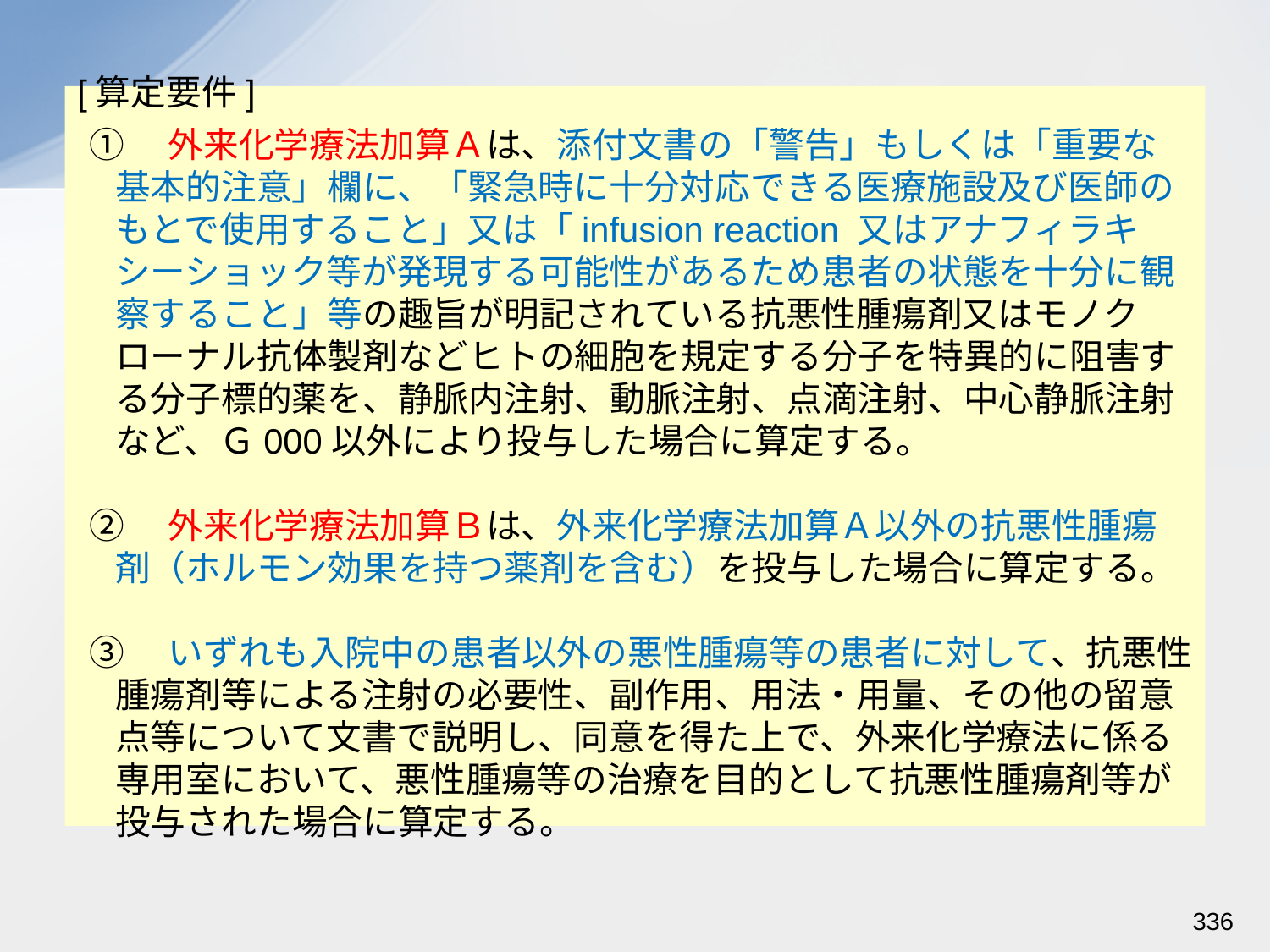

[算定要件]
①　外来化学療法加算Ａは、添付文書の「警告」もしくは「重要な基本的注意」欄に、「緊急時に十分対応できる医療施設及び医師のもとで使用すること」又は「infusion reaction 又はアナフィラキシーショック等が発現する可能性があるため患者の状態を十分に観察すること」等の趣旨が明記されている抗悪性腫瘍剤又はモノクローナル抗体製剤などヒトの細胞を規定する分子を特異的に阻害する分子標的薬を、静脈内注射、動脈注射、点滴注射、中心静脈注射など、Ｇ000以外により投与した場合に算定する。

②　外来化学療法加算Ｂは、外来化学療法加算Ａ以外の抗悪性腫瘍剤（ホルモン効果を持つ薬剤を含む）を投与した場合に算定する。

③　いずれも入院中の患者以外の悪性腫瘍等の患者に対して、抗悪性腫瘍剤等による注射の必要性、副作用、用法・用量、その他の留意点等について文書で説明し、同意を得た上で、外来化学療法に係る専用室において、悪性腫瘍等の治療を目的として抗悪性腫瘍剤等が投与された場合に算定する。
336